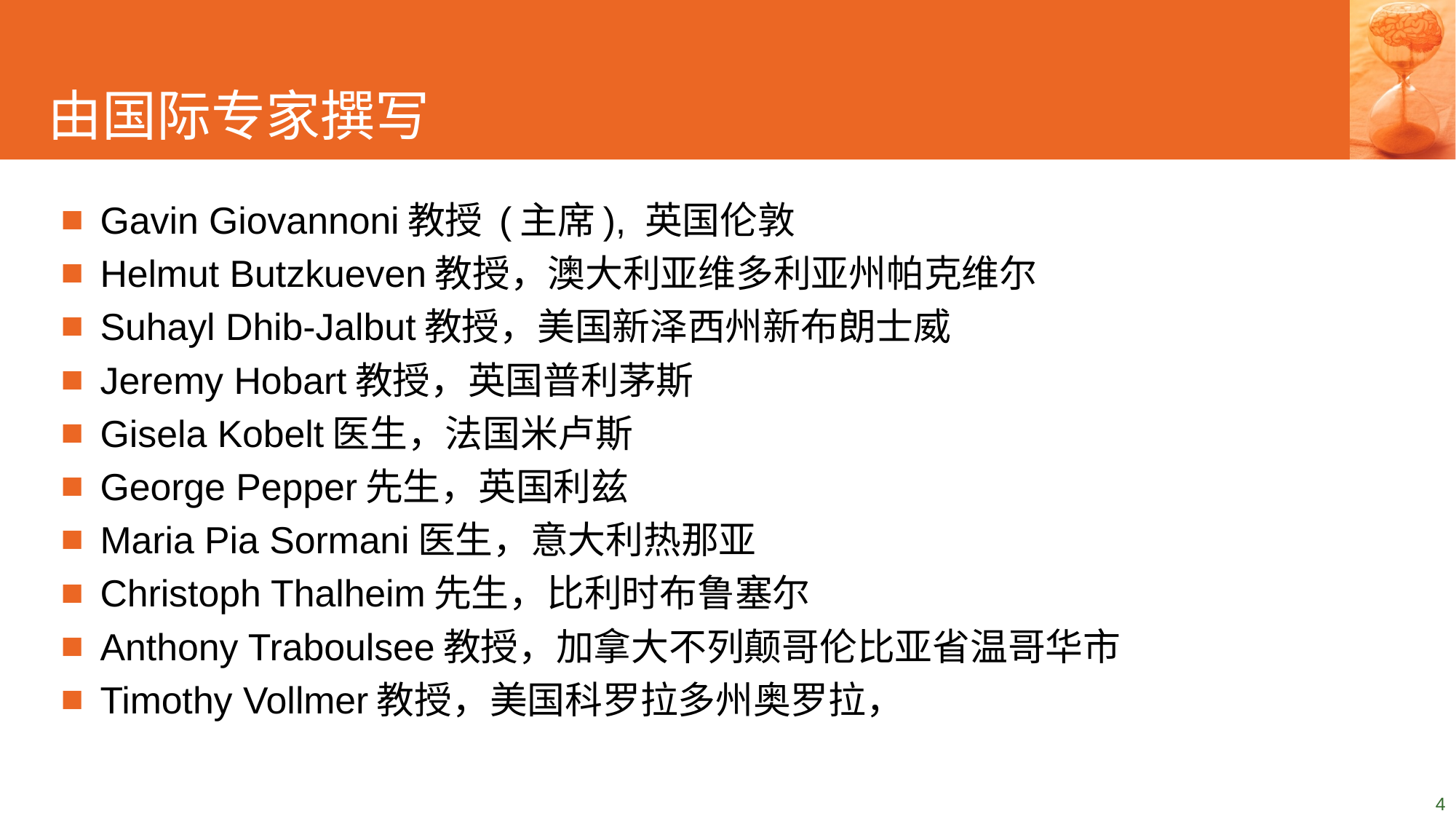

# 由国际专家撰写
Gavin Giovannoni教授 (主席), 英国伦敦
Helmut Butzkueven教授，澳大利亚维多利亚州帕克维尔
Suhayl Dhib-Jalbut教授，美国新泽西州新布朗士威
Jeremy Hobart教授，英国普利茅斯
Gisela Kobelt医生，法国米卢斯
George Pepper先生，英国利兹
Maria Pia Sormani医生，意大利热那亚
Christoph Thalheim先生，比利时布鲁塞尔
Anthony Traboulsee教授，加拿大不列颠哥伦比亚省温哥华市
Timothy Vollmer教授，美国科罗拉多州奥罗拉，